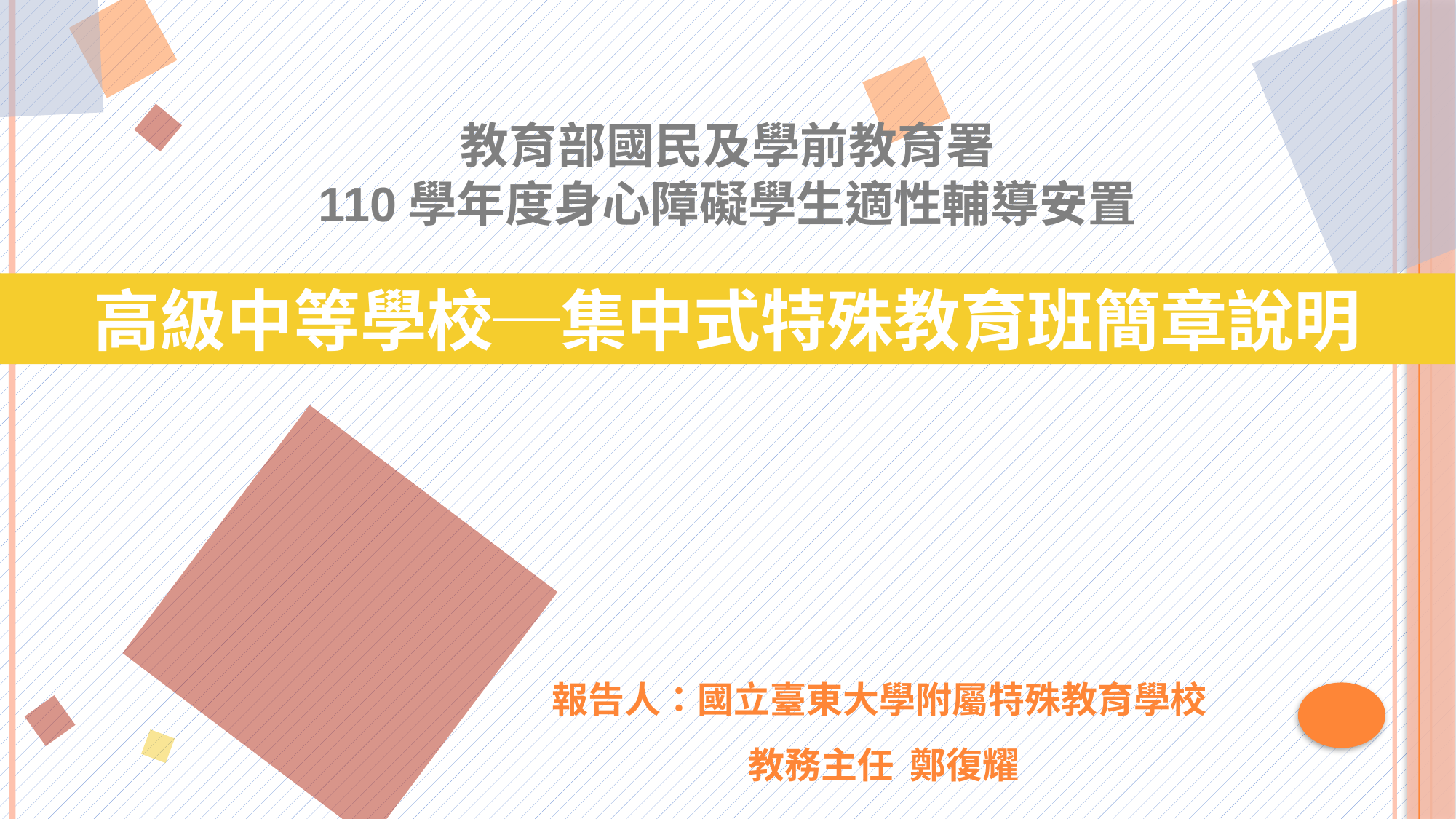

教育部國民及學前教育署
110學年度身心障礙學生適性輔導安置
高級中等學校─集中式特殊教育班簡章說明
報告人：國立臺東大學附屬特殊教育學校
教務主任  鄭復耀